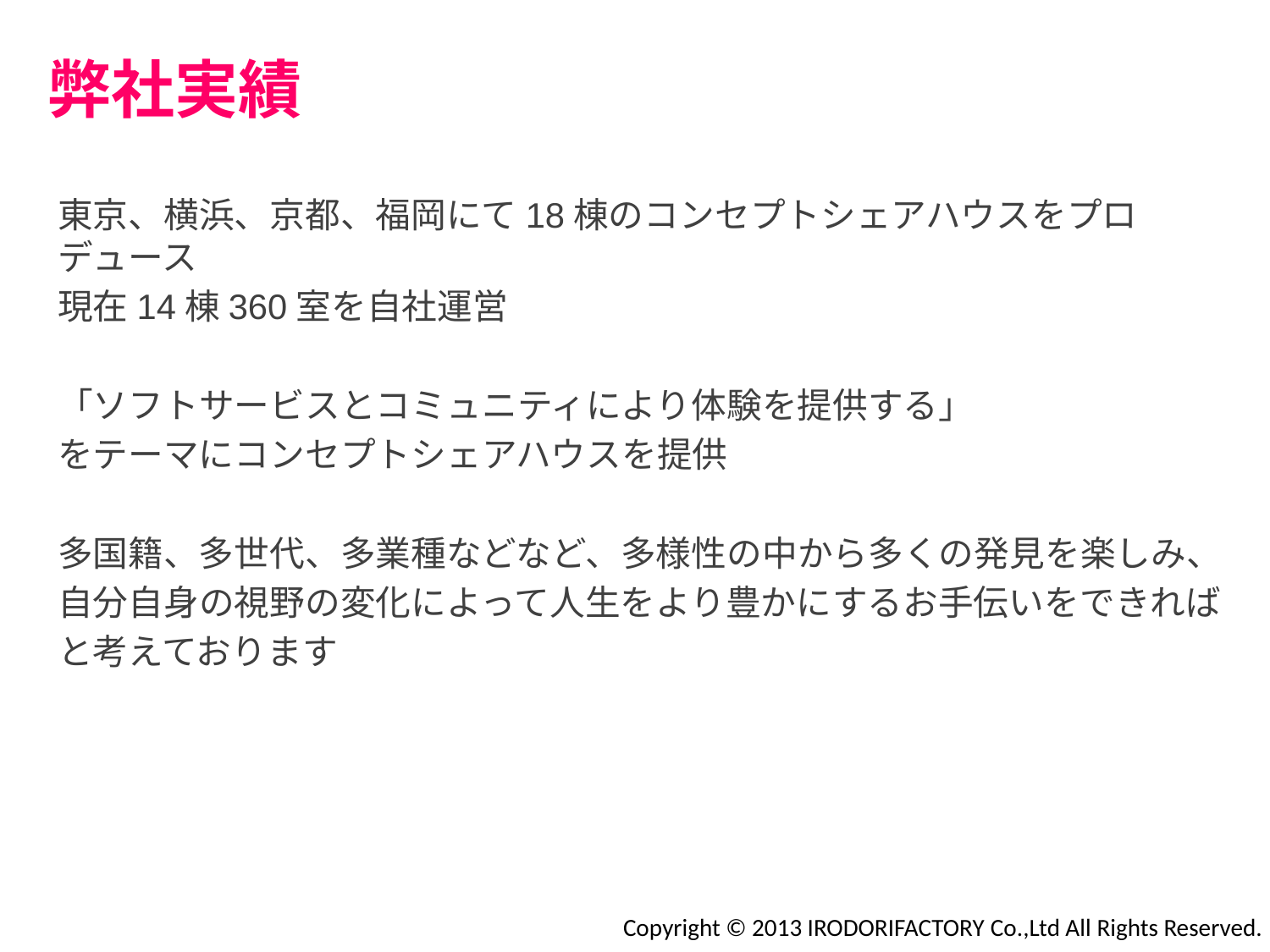

# 弊社実績
東京、横浜、京都、福岡にて18棟のコンセプトシェアハウスをプロデュース
現在14棟360室を自社運営

「ソフトサービスとコミュニティにより体験を提供する」
をテーマにコンセプトシェアハウスを提供

多国籍、多世代、多業種などなど、多様性の中から多くの発見を楽しみ、
自分自身の視野の変化によって人生をより豊かにするお手伝いをできれば
と考えております

Copyright © 2013 IRODORIFACTORY Co.,Ltd All Rights Reserved.